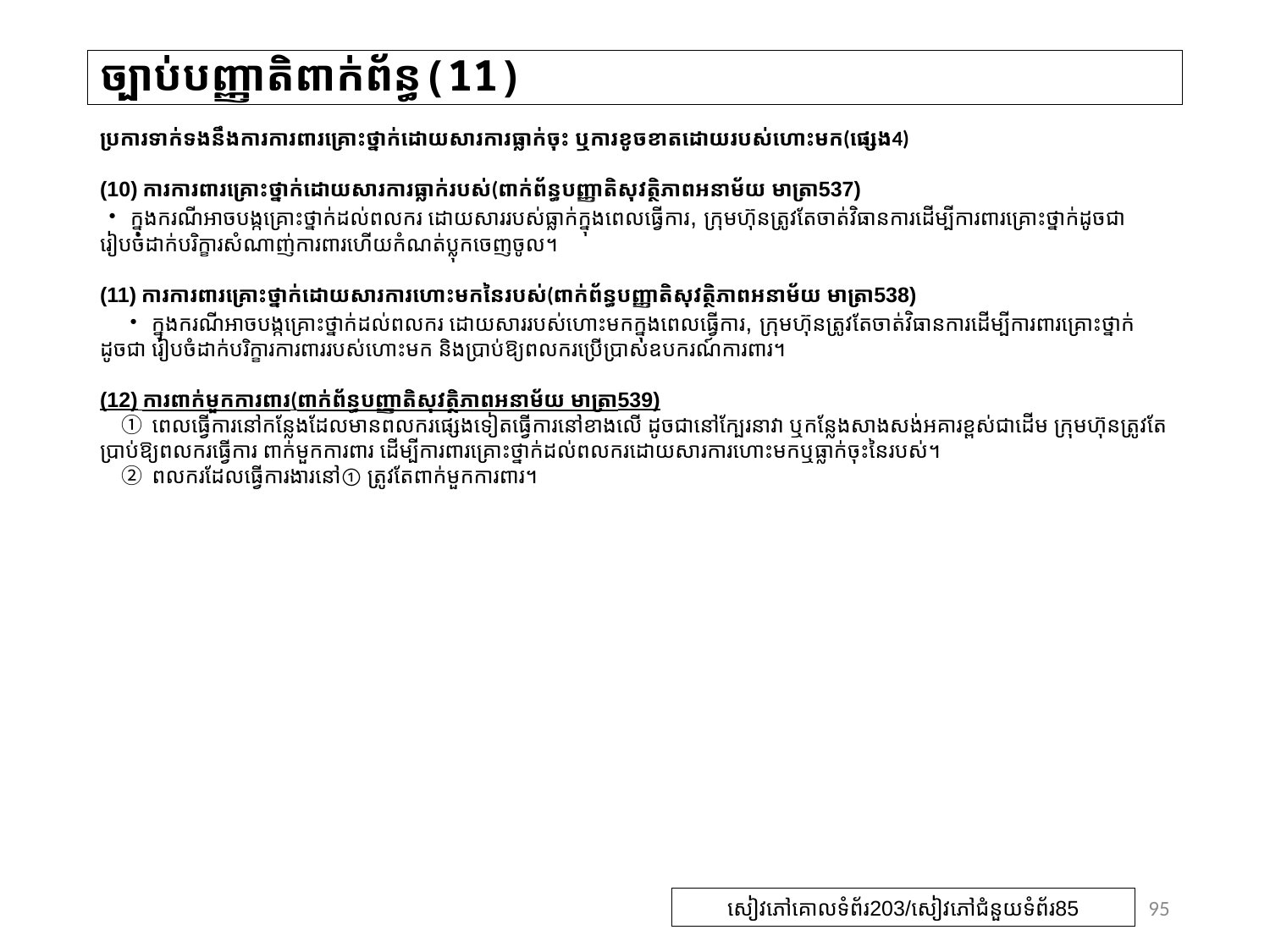

# ច្បាប់បញ្ញាតិពាក់ព័ន្ធ(11)
ប្រការទាក់ទងនឹងការការពារគ្រោះថ្នាក់ដោយសារការធ្លាក់ចុះ ឬការខូចខាតដោយរបស់ហោះមក(ផ្សេង4)

(10) ការការពារគ្រោះថ្នាក់ដោយសារការធ្លាក់របស់(ពាក់ព័ន្ធបញ្ញាតិសុវត្ថិភាពអនាម័យ មាត្រា537)
・ក្នុងករណីអាចបង្កគ្រោះថ្នាក់ដល់ពលករ ដោយសាររបស់ធ្លាក់ក្នុងពេលធ្វើការ, ក្រុមហ៊ុនត្រូវតែចាត់វិធានការដើម្បីការពារគ្រោះថ្នាក់ដូចជា រៀបចំដាក់បរិក្ខារសំណាញ់ការពារហើយកំណត់ប្លុកចេញចូល។

(11) ការការពារគ្រោះថ្នាក់ដោយសារការហោះមកនៃរបស់(ពាក់ព័ន្ធបញ្ញាតិសុវត្ថិភាពអនាម័យ មាត្រា538)
　・ក្នុងករណីអាចបង្កគ្រោះថ្នាក់ដល់ពលករ ដោយសាររបស់ហោះមកក្នុងពេលធ្វើការ, ក្រុមហ៊ុនត្រូវតែចាត់វិធានការដើម្បីការពារគ្រោះថ្នាក់ដូចជា រៀបចំដាក់បរិក្ខារការពាររបស់ហោះមក និងប្រាប់ឱ្យពលករប្រើប្រាស់ឧបករណ៍ការពារ។

(12) ការពាក់មួកការពារ(ពាក់ព័ន្ធបញ្ញាតិសុវត្ថិភាពអនាម័យ មាត្រា539)
　① ពេលធ្វើការនៅកន្លែងដែលមានពលករផ្សេងទៀតធ្វើការនៅខាងលើ ដូចជានៅក្បែរនាវា ឬកន្លែងសាងសង់អគារខ្ពស់ជាដើម ក្រុមហ៊ុនត្រូវតែប្រាប់ឱ្យពលករធ្វើការ ពាក់មួកការពារ ដើម្បីការពារគ្រោះថ្នាក់ដល់ពលករដោយសារការហោះមកឬធ្លាក់ចុះនៃរបស់។
　② ពលករដែលធ្វើការងារនៅ① ត្រូវតែពាក់មួកការពារ។

95
សៀវភៅគោលទំព័រ203/សៀវភៅជំនួយទំព័រ85